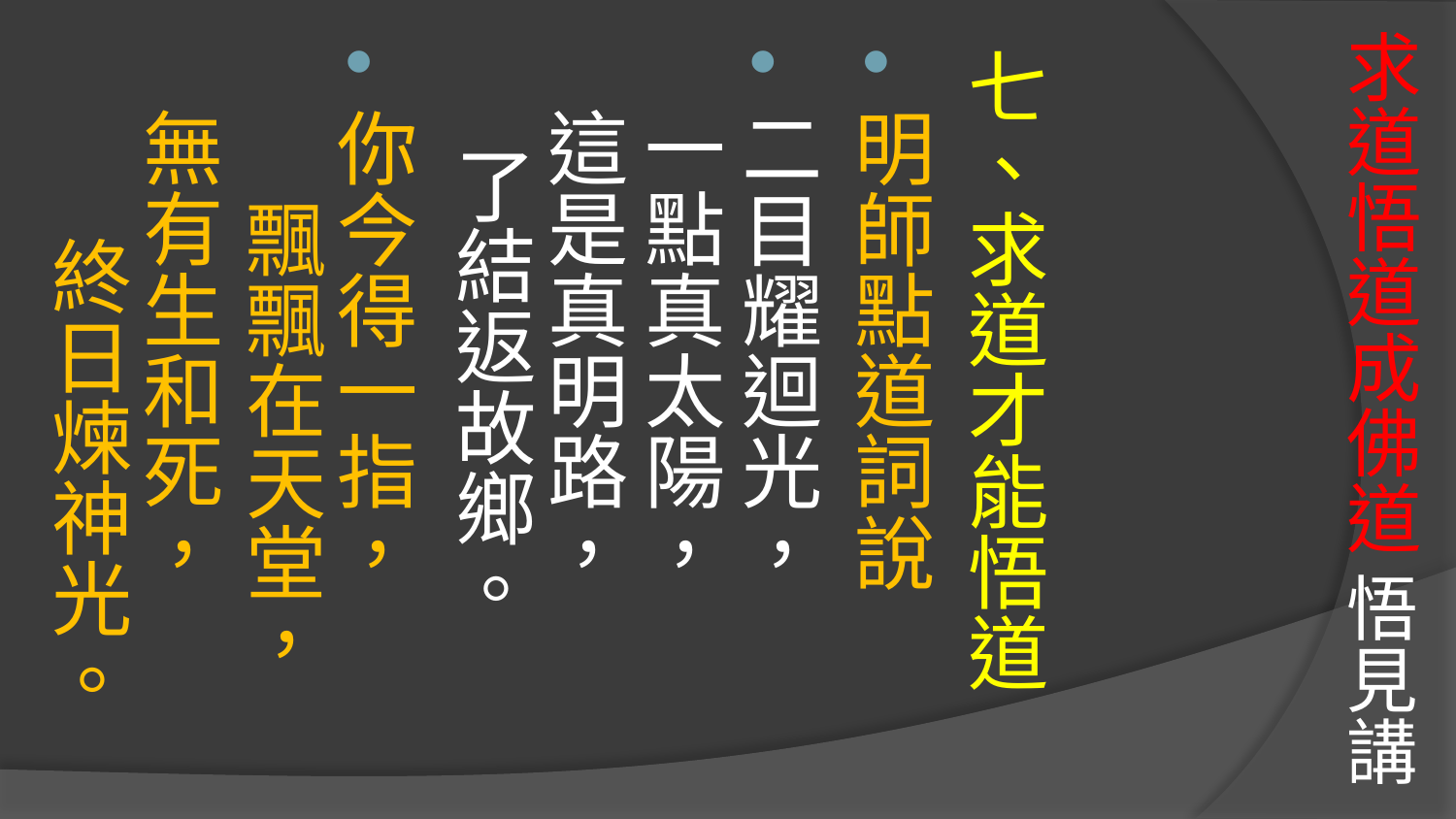

# 求道悟道成佛道 悟見講
七、求道才能悟道
明師點道詞說
二目耀迴光，           一點真太陽，
這是真明路，             了結返故鄉。
你今得一指，                飄飄在天堂，
無有生和死，                  終日煉神光。